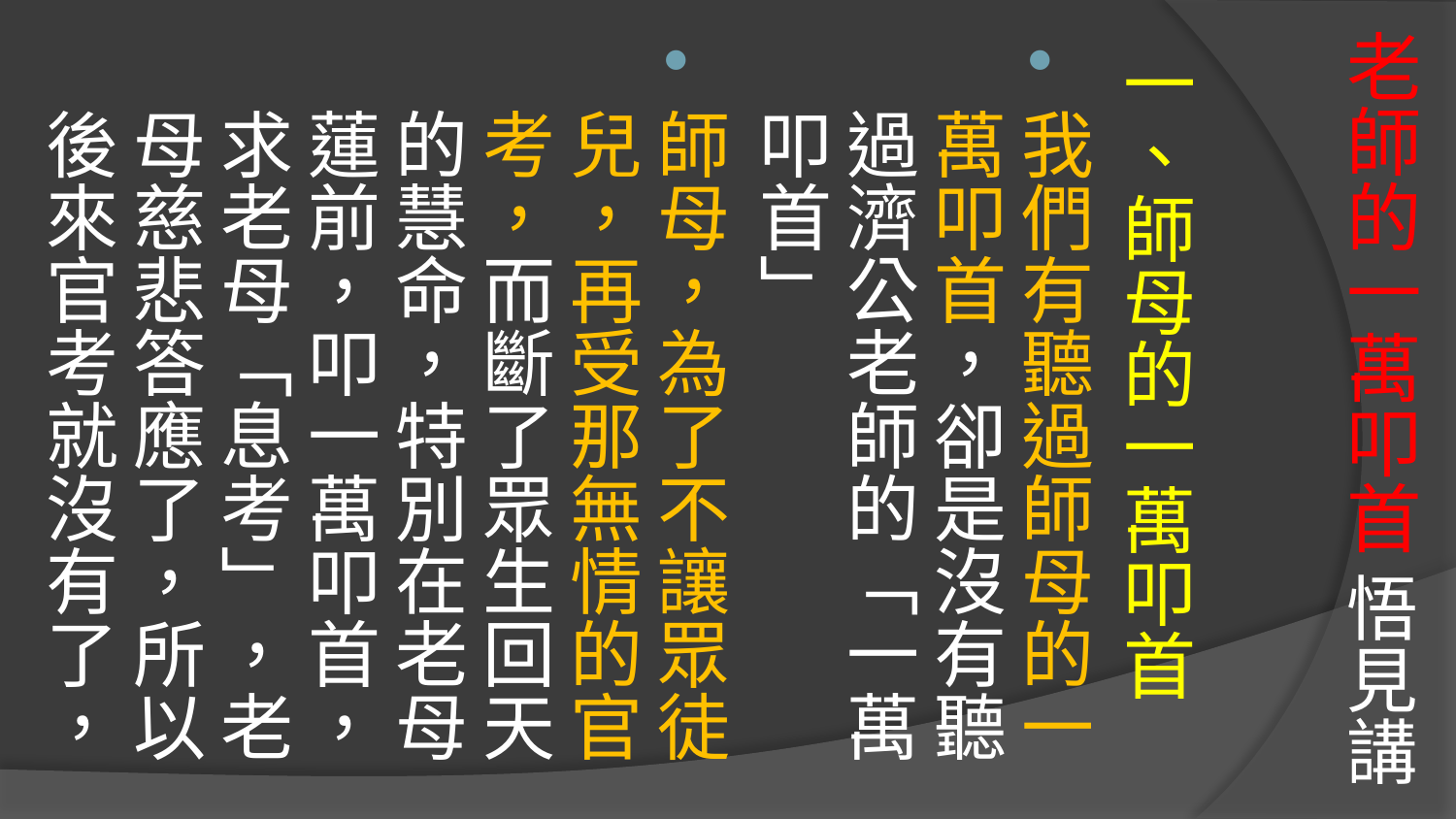

# 老師的一萬叩首 悟見講
一、師母的一萬叩首
我們有聽過師母的一萬叩首，卻是沒有聽過濟公老師的「一萬叩首」
師母，為了不讓眾徒兒，再受那無情的官考，而斷了眾生回天的慧命，特別在老母蓮前，叩一萬叩首，求老母「息考」，老母慈悲答應了，所以後來官考就沒有了，